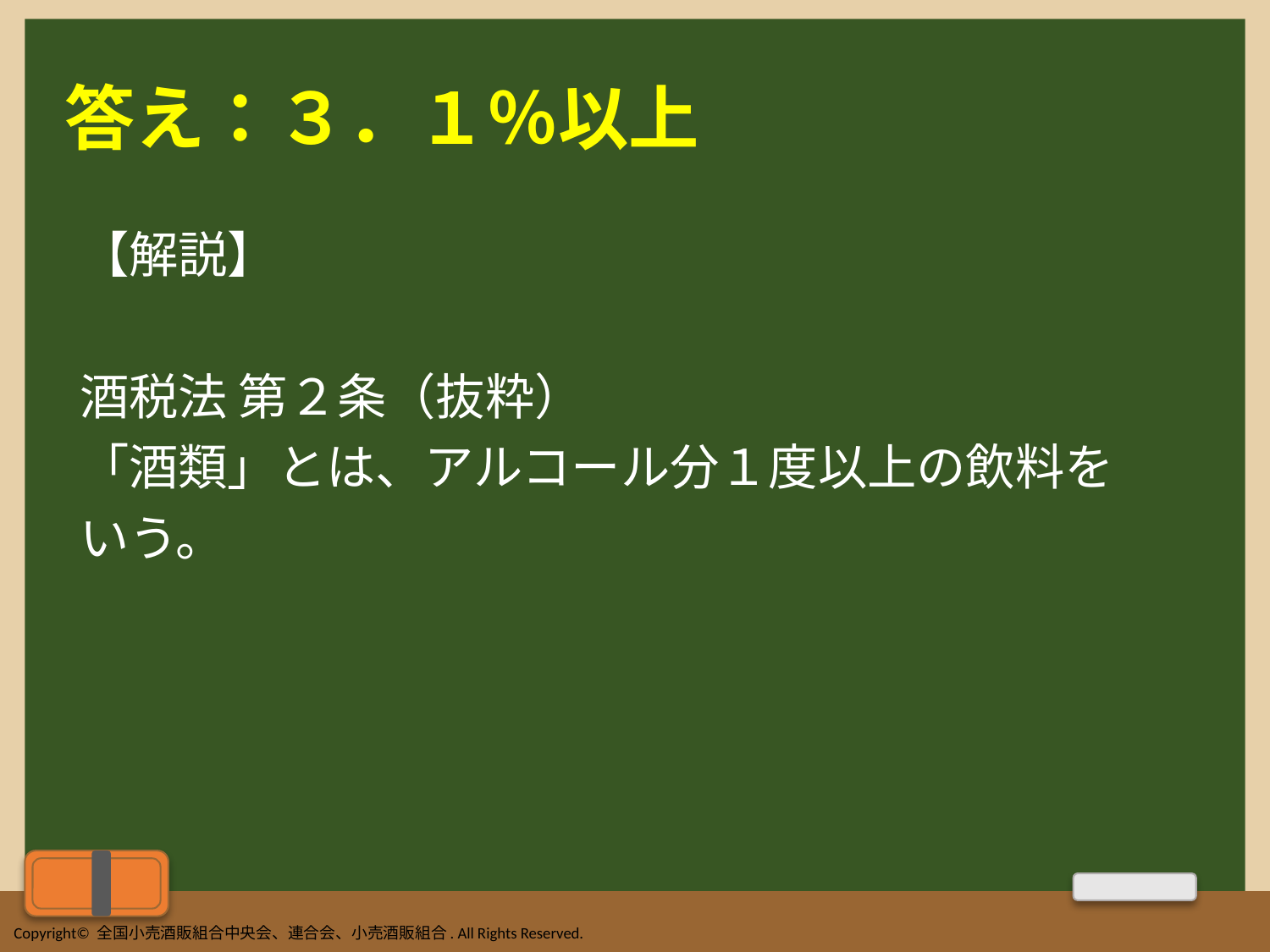

# 答え：３．１％以上
【解説】

酒税法 第２条（抜粋）
「酒類」とは、アルコール分１度以上の飲料を
いう。
Copyright© 全国小売酒販組合中央会、連合会、小売酒販組合. All Rights Reserved.